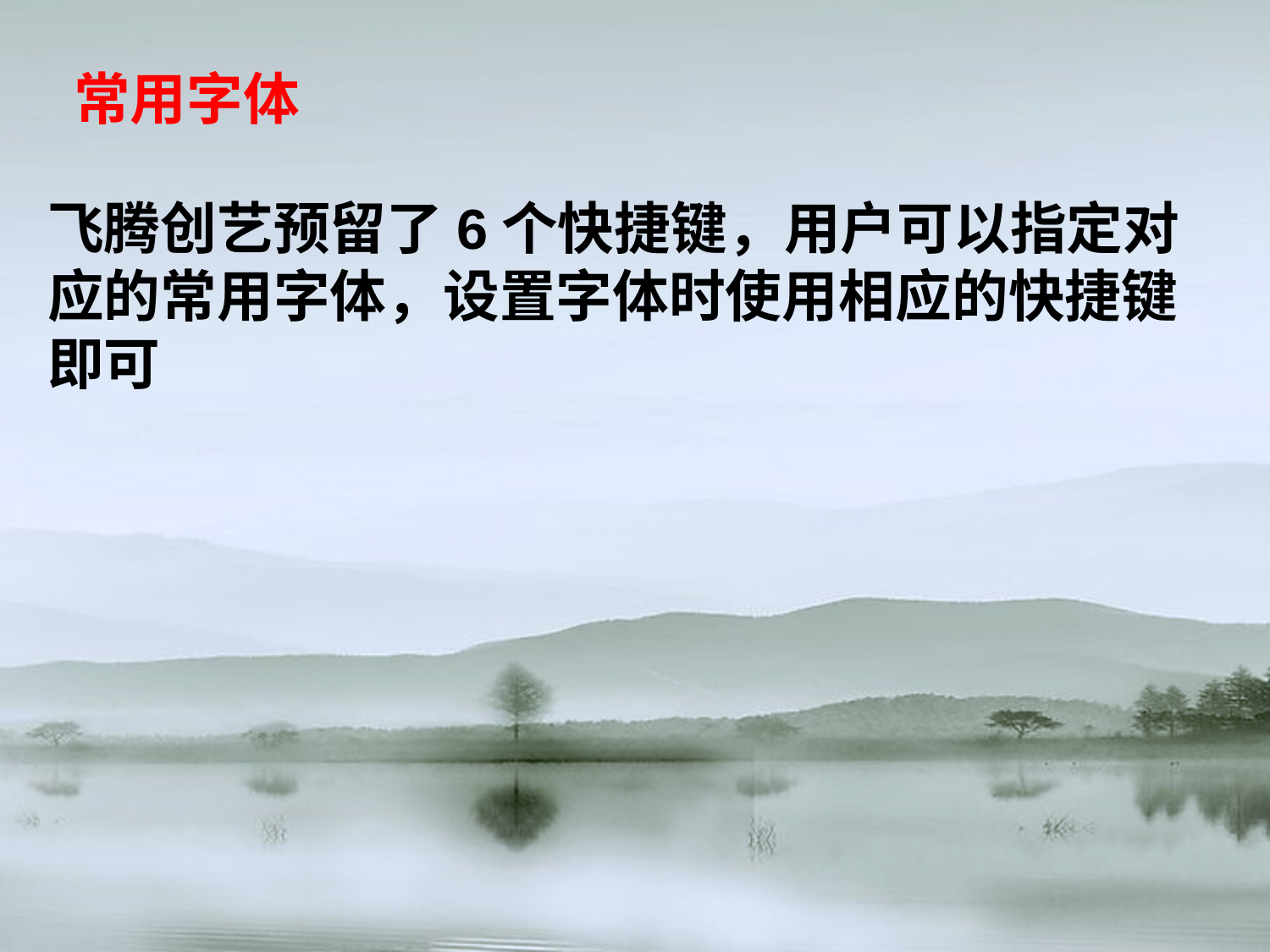

# 常用字体
飞腾创艺预留了6个快捷键，用户可以指定对应的常用字体，设置字体时使用相应的快捷键即可